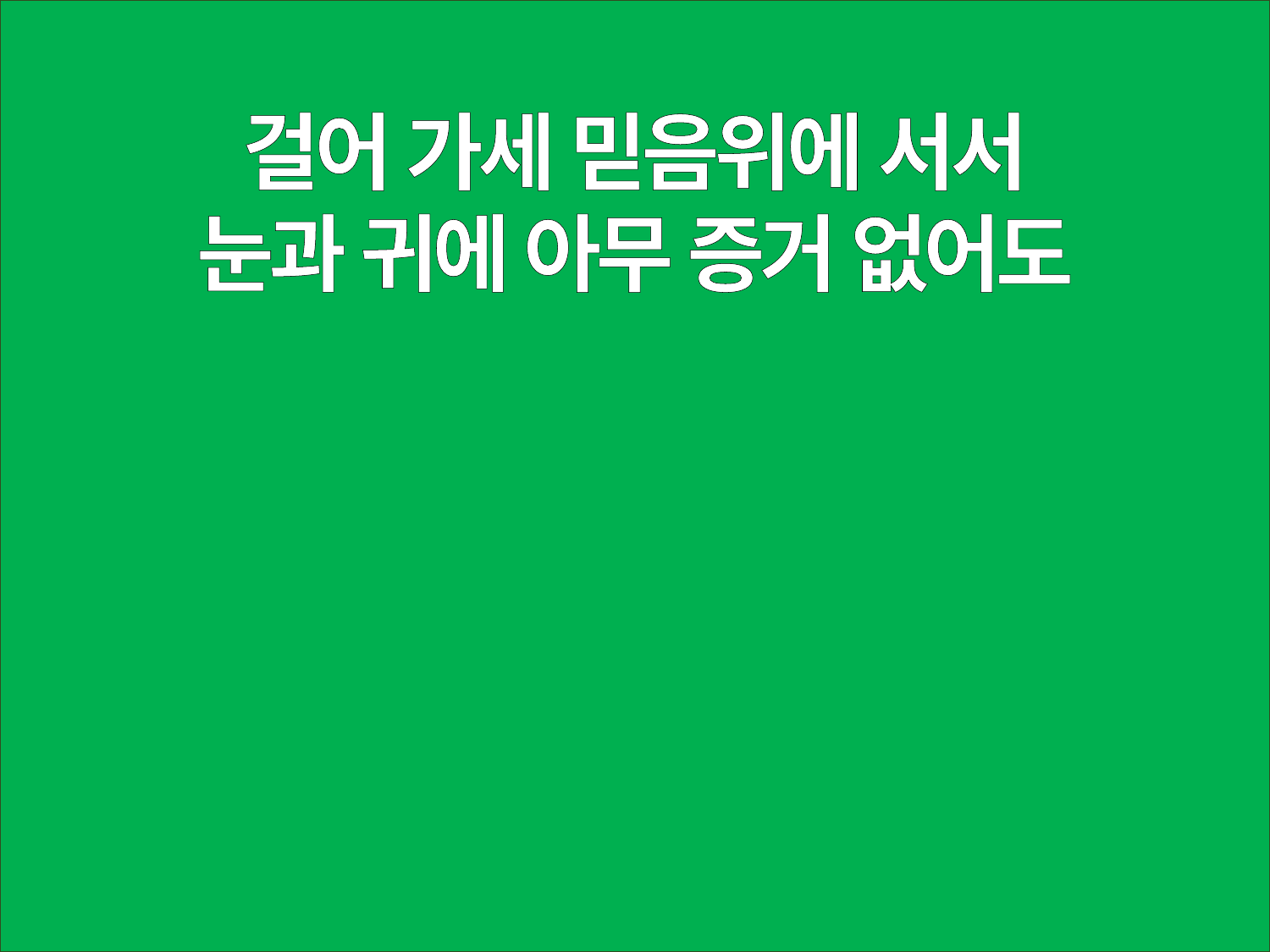

걸어 가세 믿음위에 서서
눈과 귀에 아무 증거 없어도